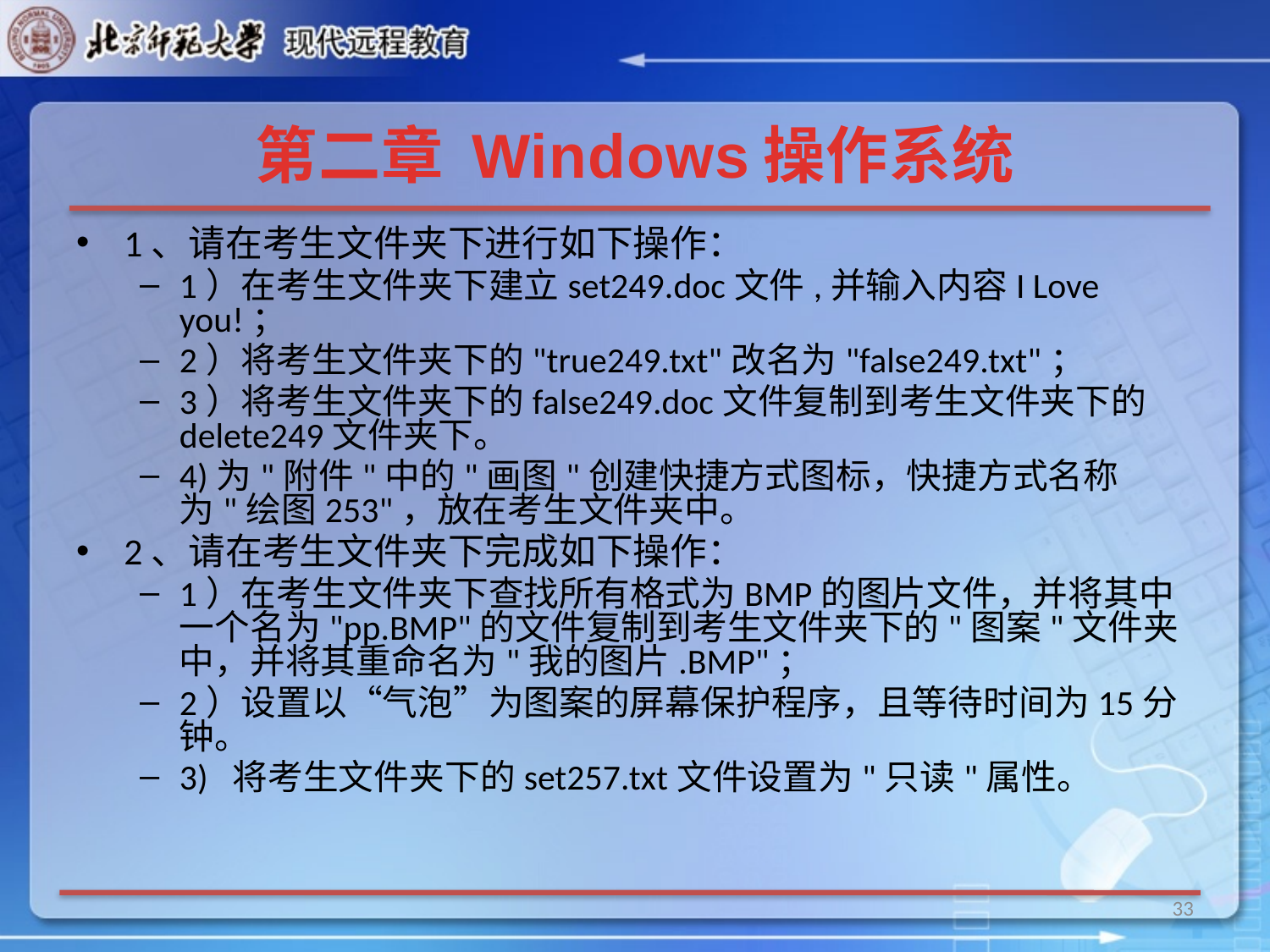

# 第二章 Windows操作系统
1、请在考生文件夹下进行如下操作：
1）在考生文件夹下建立set249.doc文件,并输入内容I Love you!；
2）将考生文件夹下的"true249.txt"改名为"false249.txt"；
3）将考生文件夹下的false249.doc文件复制到考生文件夹下的delete249文件夹下。
4)为"附件"中的"画图"创建快捷方式图标，快捷方式名称为"绘图253"，放在考生文件夹中。
2、请在考生文件夹下完成如下操作：
1）在考生文件夹下查找所有格式为BMP的图片文件，并将其中一个名为"pp.BMP"的文件复制到考生文件夹下的"图案"文件夹中，并将其重命名为"我的图片.BMP"；
2）设置以“气泡”为图案的屏幕保护程序，且等待时间为15分钟。
3)  将考生文件夹下的set257.txt文件设置为"只读"属性。
33